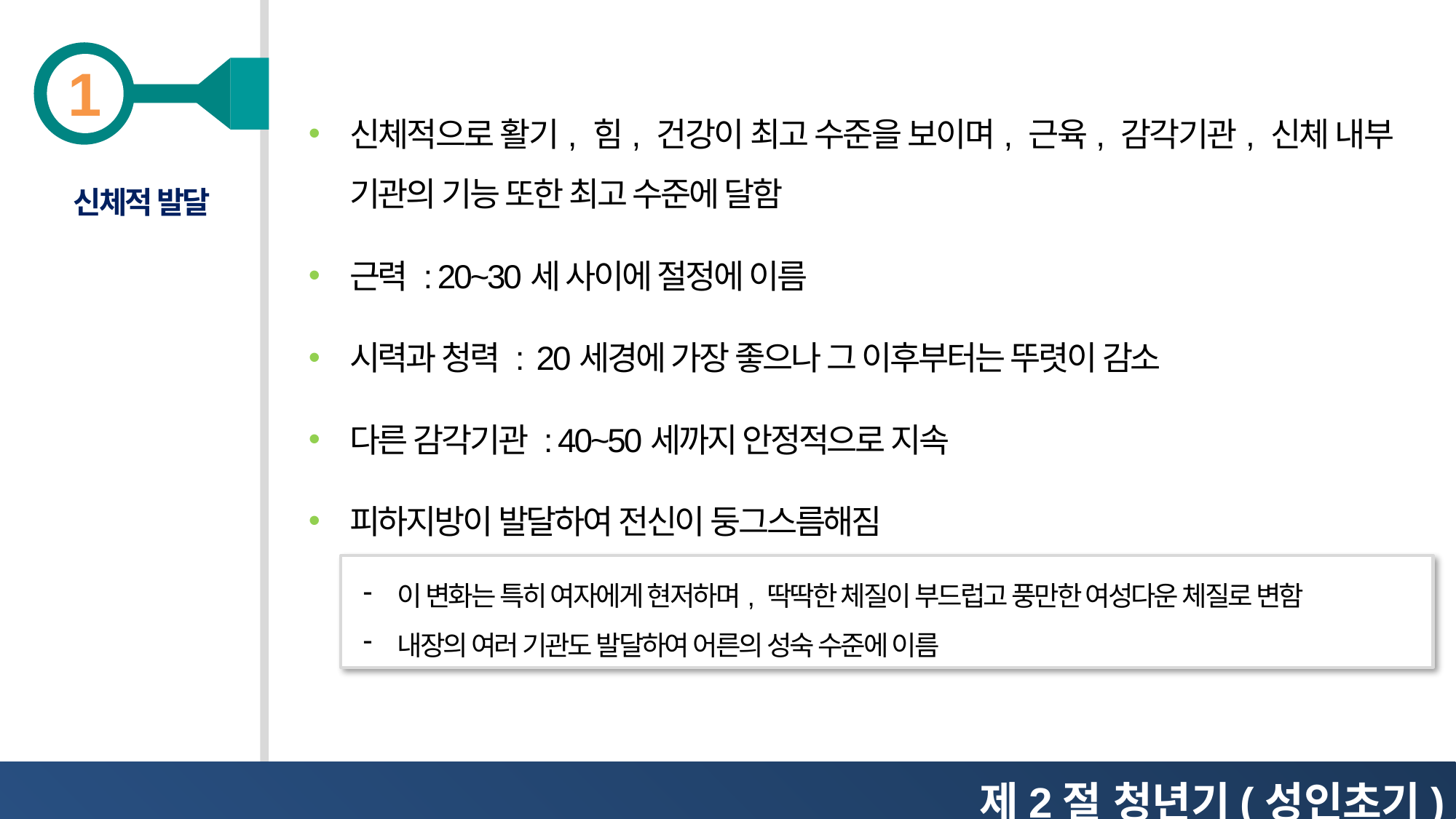

신체적으로 활기, 힘, 건강이 최고 수준을 보이며, 근육, 감각기관, 신체 내부    기관의 기능 또한 최고 수준에 달함

근력 : 20~30세 사이에 절정에 이름

시력과 청력 :  20세경에 가장 좋으나 그 이후부터는 뚜렷이 감소

다른 감각기관 : 40~50세까지 안정적으로 지속

피하지방이 발달하여 전신이 둥그스름해짐

이 변화는 특히 여자에게 현저하며, 딱딱한 체질이 부드럽고 풍만한 여성다운 체질로 변함
내장의 여러 기관도 발달하여 어른의 성숙 수준에 이름
신체적 발달

제2절 청년기(성인초기)